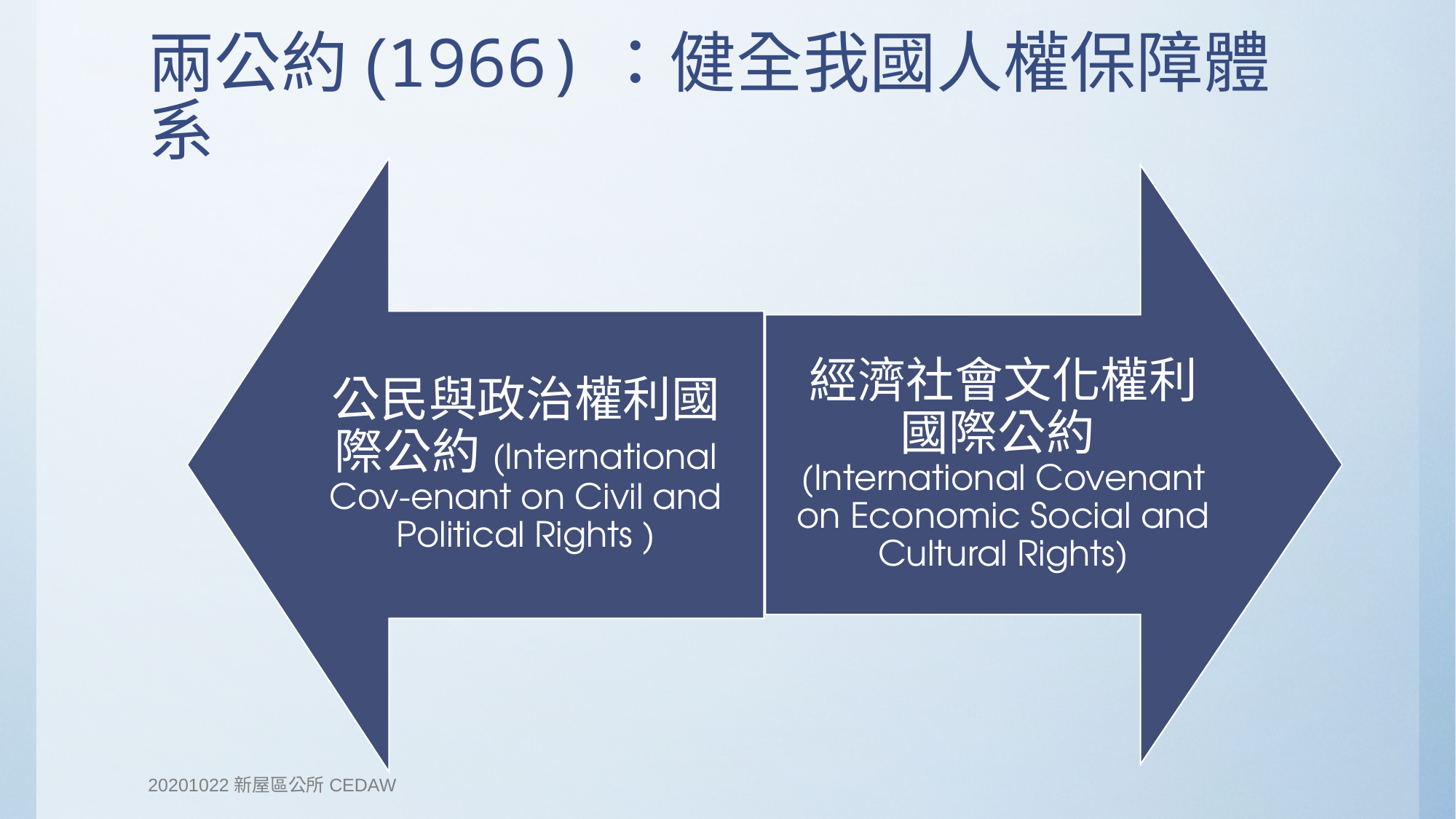

# 兩公約(1966)：健全我國人權保障體系
公民與政治權利國際公約(International Cov-enant on Civil and Political Rights )
經濟社會文化權利國際公約(International Covenant on Economic Social and Cultural Rights)
20201022新屋區公所CEDAW